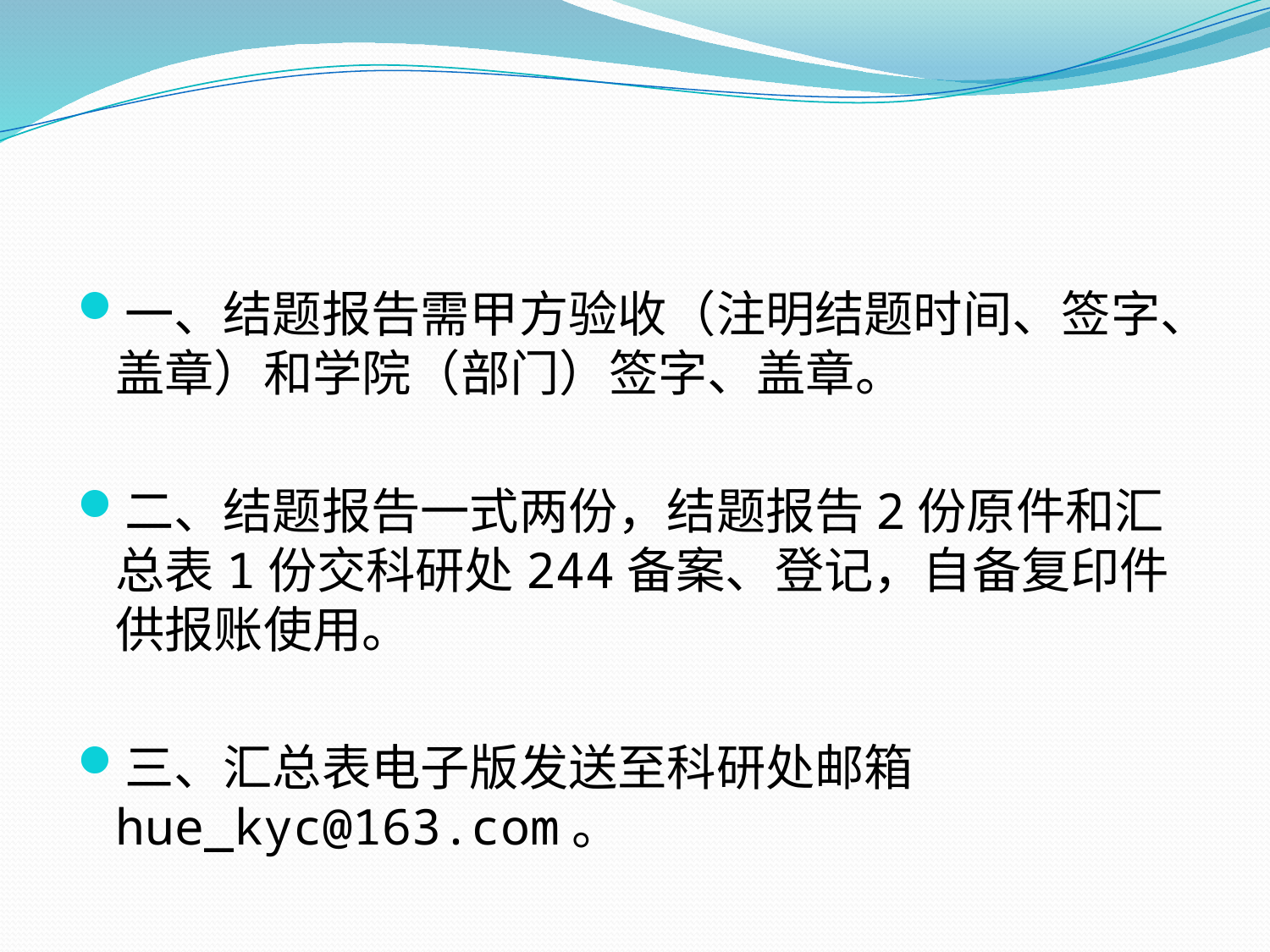

一、结题报告需甲方验收（注明结题时间、签字、盖章）和学院（部门）签字、盖章。

二、结题报告一式两份，结题报告2份原件和汇总表1份交科研处244备案、登记，自备复印件供报账使用。

三、汇总表电子版发送至科研处邮箱hue_kyc@163.com。